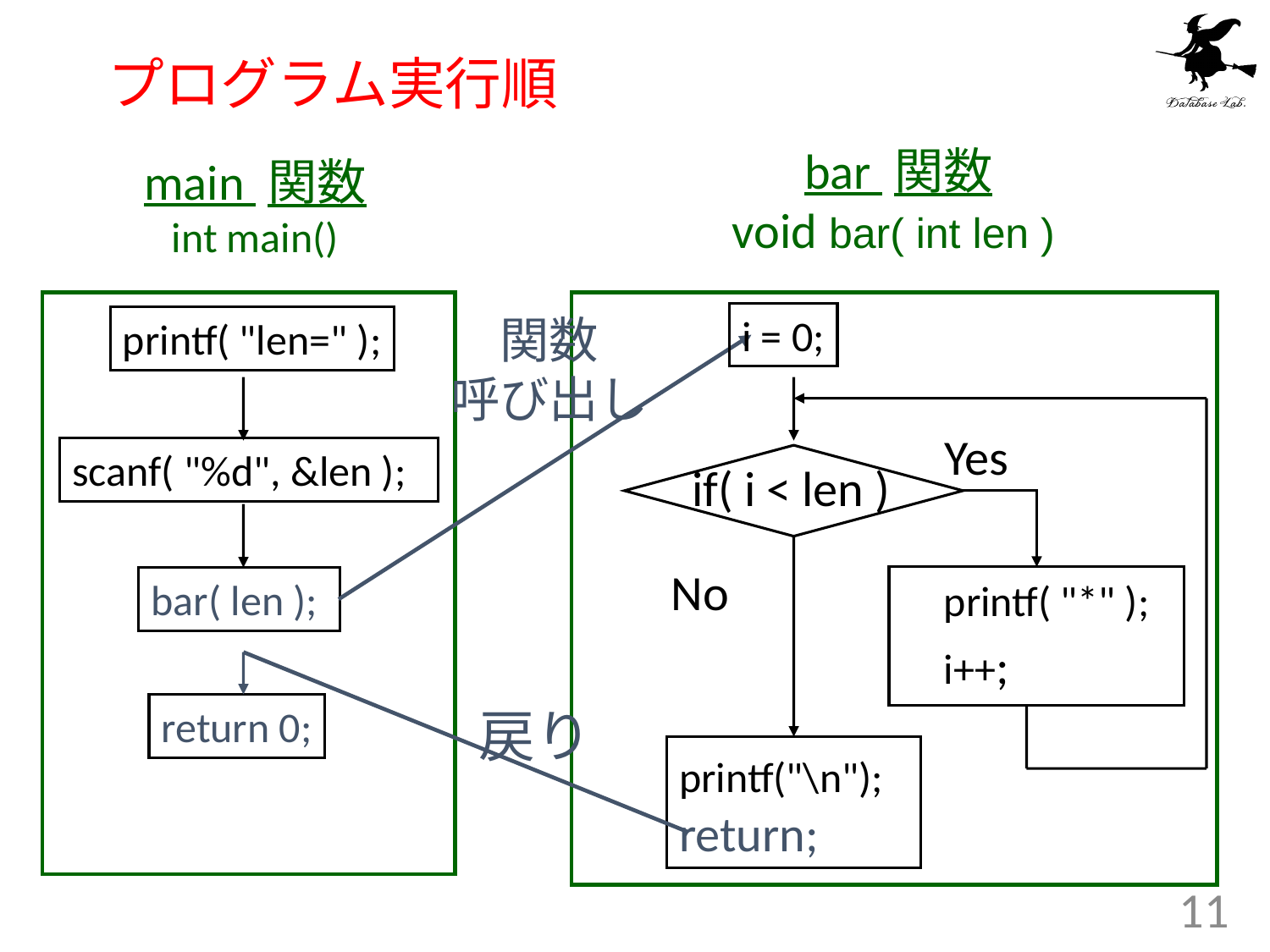

# プログラム実行順
bar 関数
void bar( int len )
main 関数
int main()

関数
呼び出し
i = 0;
printf( "len=" );

Yes
scanf( "%d", &len );

if( i < len )

No

bar( len );
printf( "*" );
i++;

return 0;
戻り

printf("\n"); return;

11